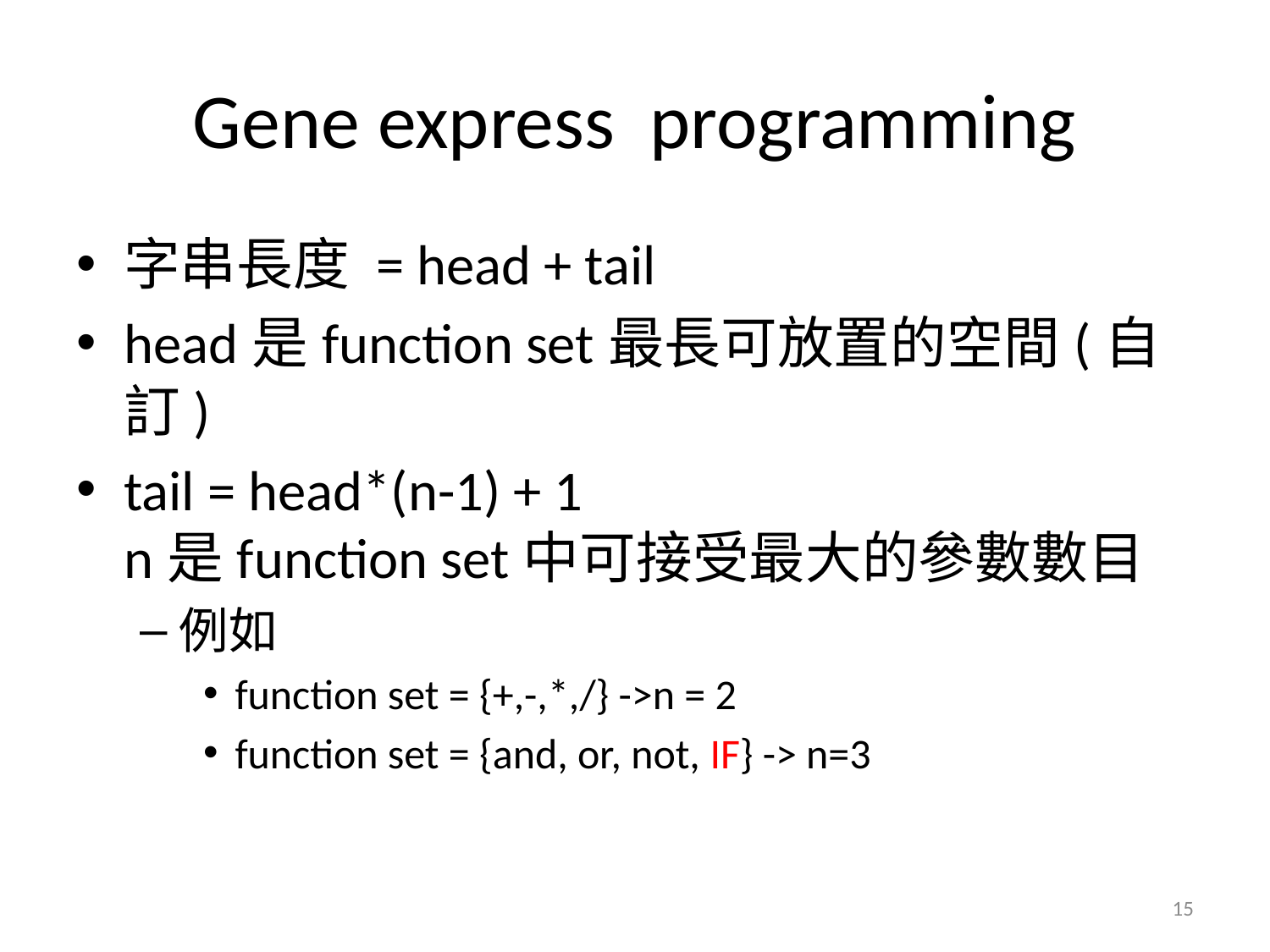

# Gene express  programming
字串長度 = head + tail
head是function set最長可放置的空間(自訂)
tail = head*(n-1) + 1
n是function set中可接受最大的參數數目
例如
function set = {+,-,*,/} ->n = 2
function set = {and, or, not, IF} -> n=3

15